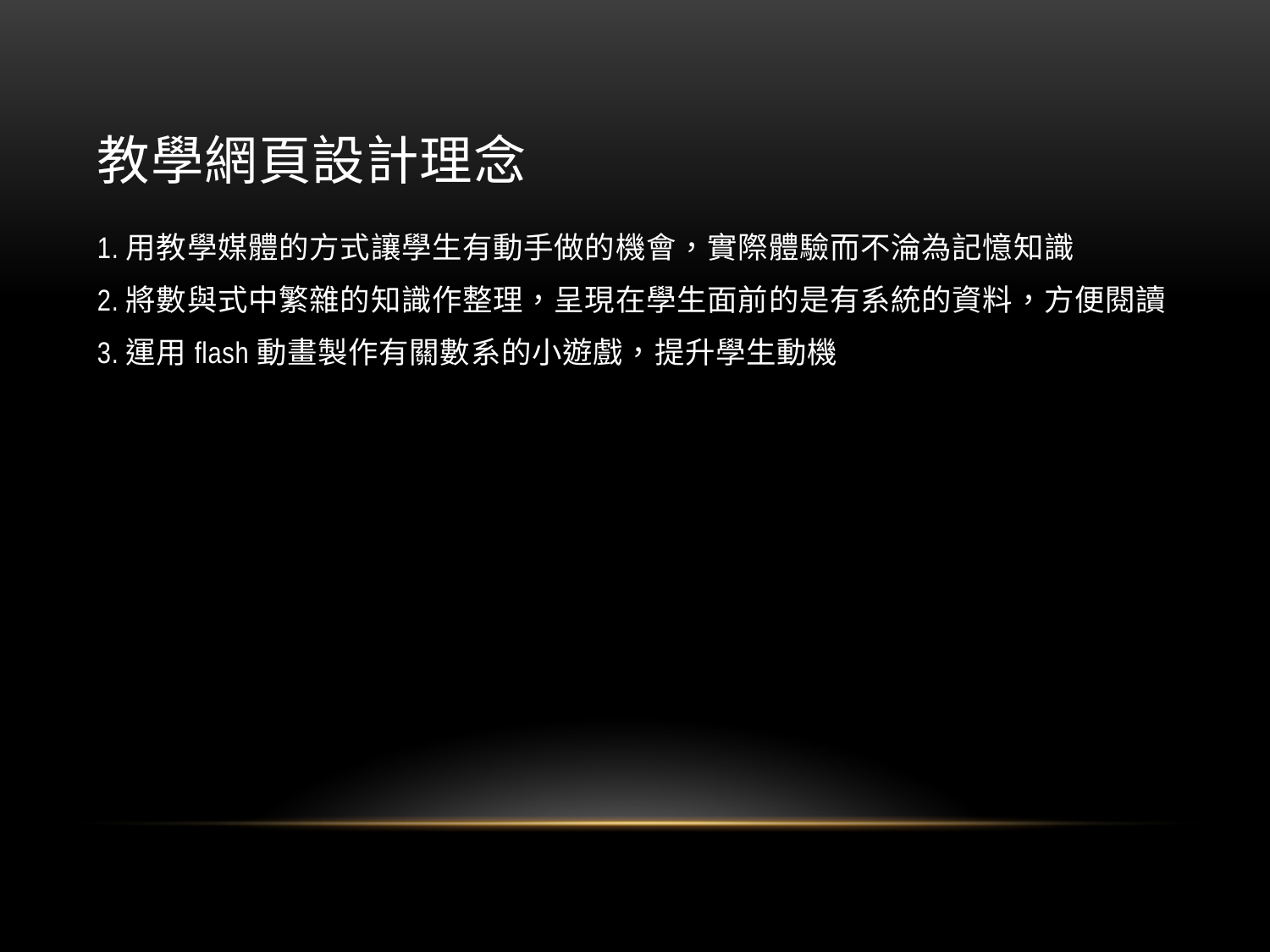

# 教學網頁設計理念
1.用教學媒體的方式讓學生有動手做的機會，實際體驗而不淪為記憶知識
2.將數與式中繁雜的知識作整理，呈現在學生面前的是有系統的資料，方便閱讀
3.運用flash動畫製作有關數系的小遊戲，提升學生動機